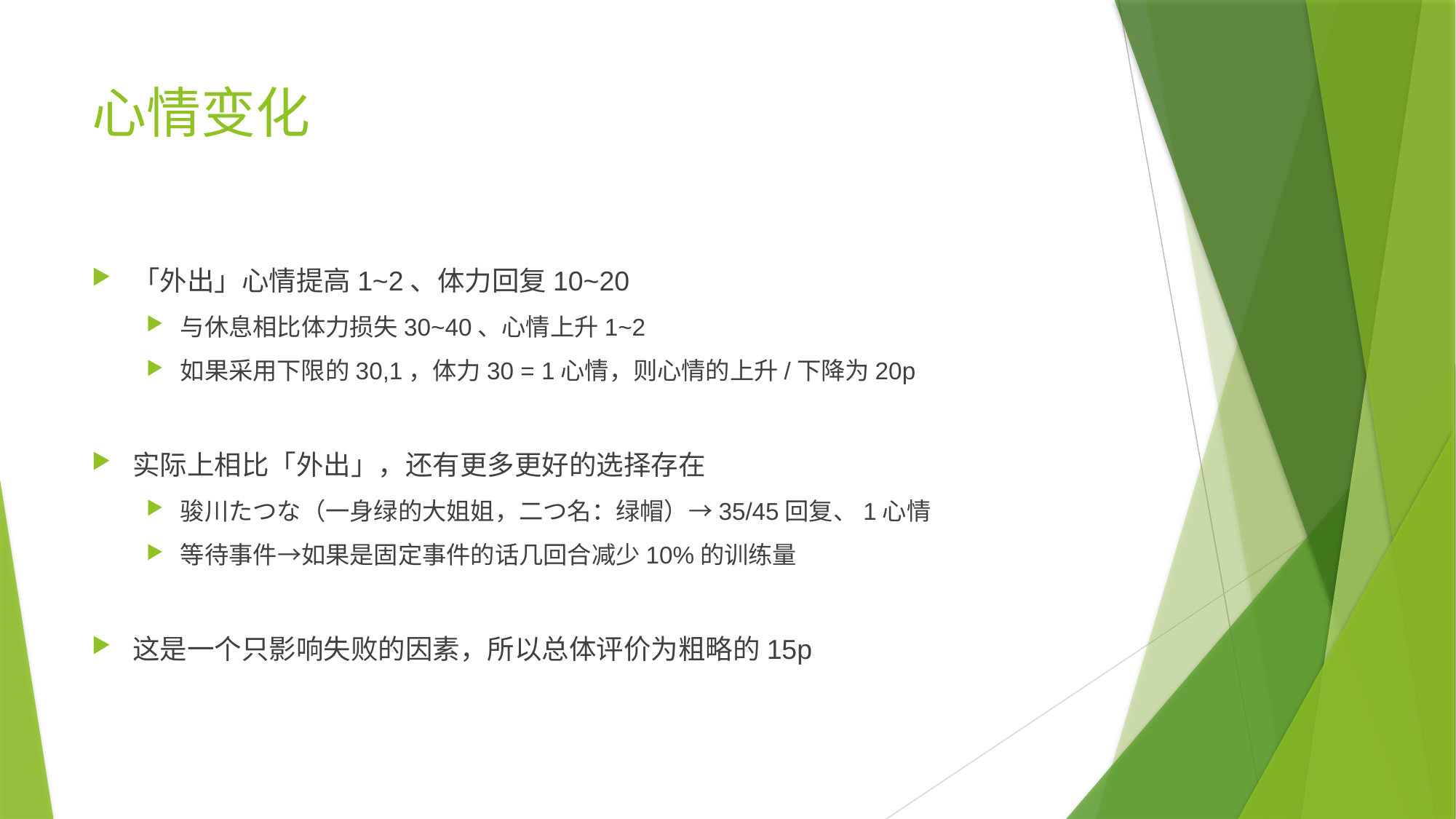

# 心情变化
「外出」心情提高1~2、体力回复10~20
与休息相比体力损失30~40、心情上升1~2
如果采用下限的30,1，体力30 = 1心情，则心情的上升/下降为20p

实际上相比「外出」，还有更多更好的选择存在
骏川たつな（一身绿的大姐姐，二つ名：绿帽）→35/45回复、1心情
等待事件→如果是固定事件的话几回合减少10%的训练量

这是一个只影响失败的因素，所以总体评价为粗略的15p